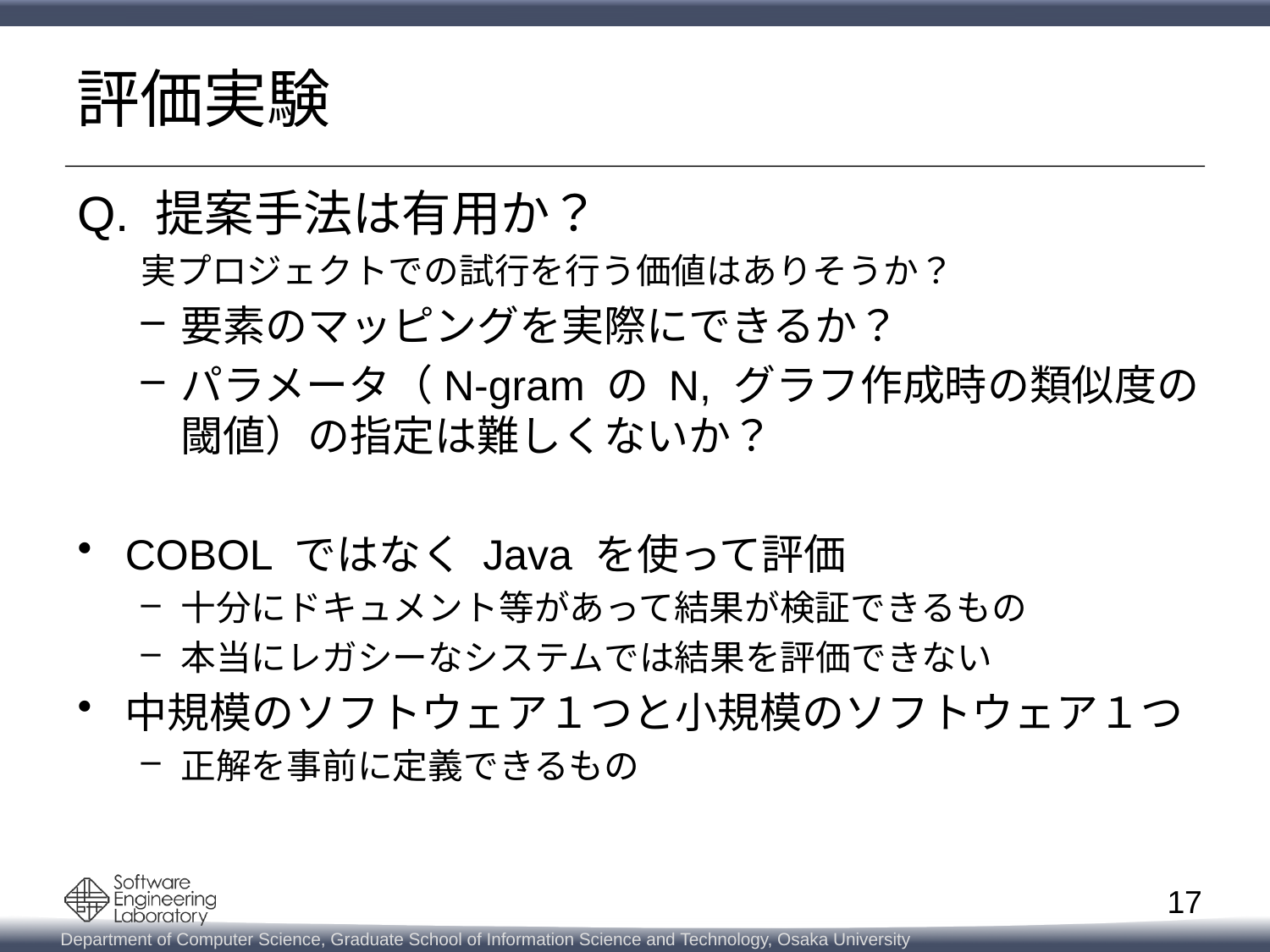

# 評価実験
Q. 提案手法は有用か？
実プロジェクトでの試行を行う価値はありそうか？
要素のマッピングを実際にできるか？
パラメータ（N-gram の N, グラフ作成時の類似度の閾値）の指定は難しくないか？

COBOL ではなく Java を使って評価
十分にドキュメント等があって結果が検証できるもの
本当にレガシーなシステムでは結果を評価できない
中規模のソフトウェア１つと小規模のソフトウェア１つ
正解を事前に定義できるもの

17